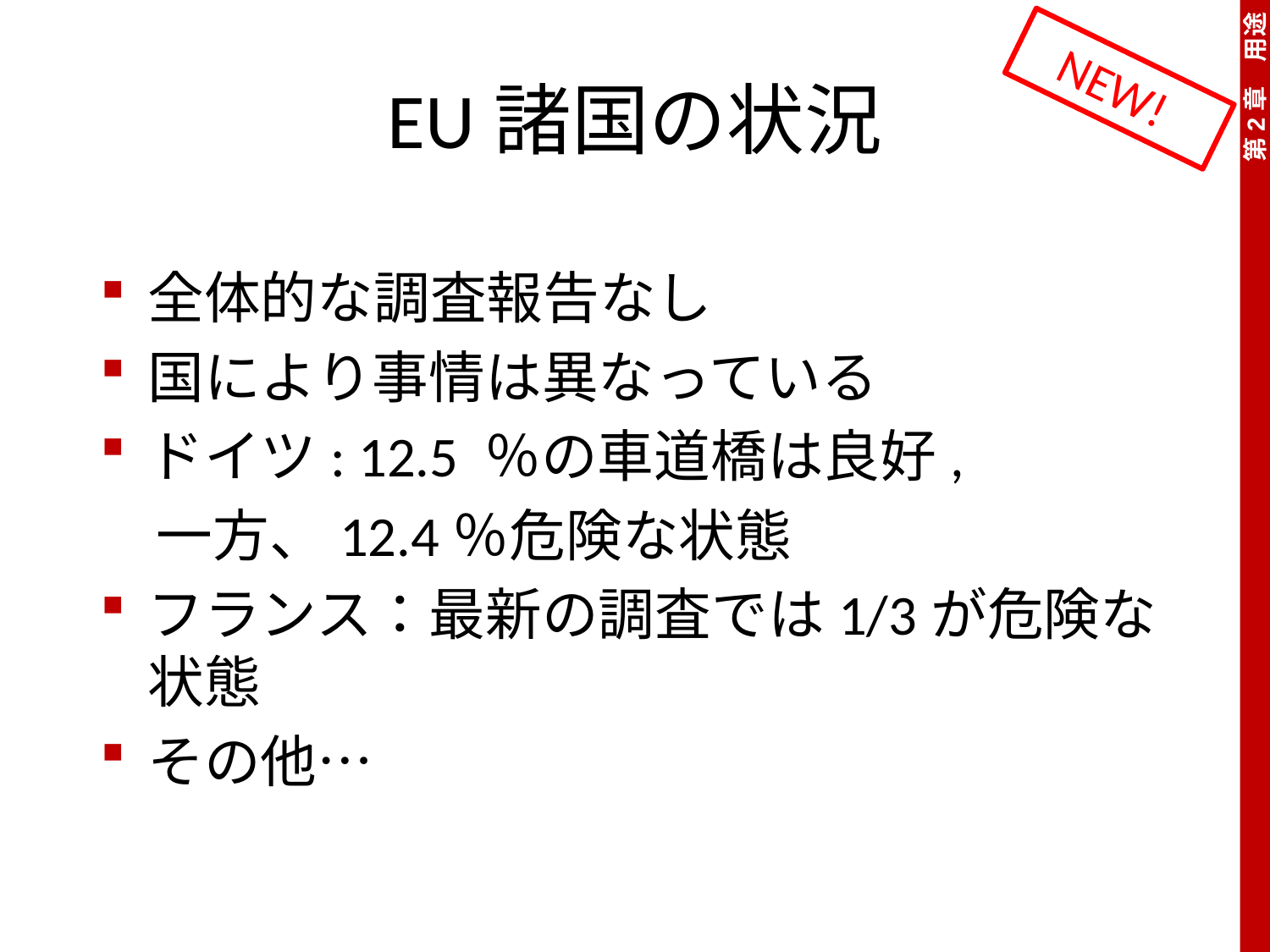

# EU諸国の状況
NEW!
全体的な調査報告なし
国により事情は異なっている
ドイツ: 12.5 ％の車道橋は良好,
　一方、12.4％危険な状態
フランス：最新の調査では1/3が危険な状態
その他…